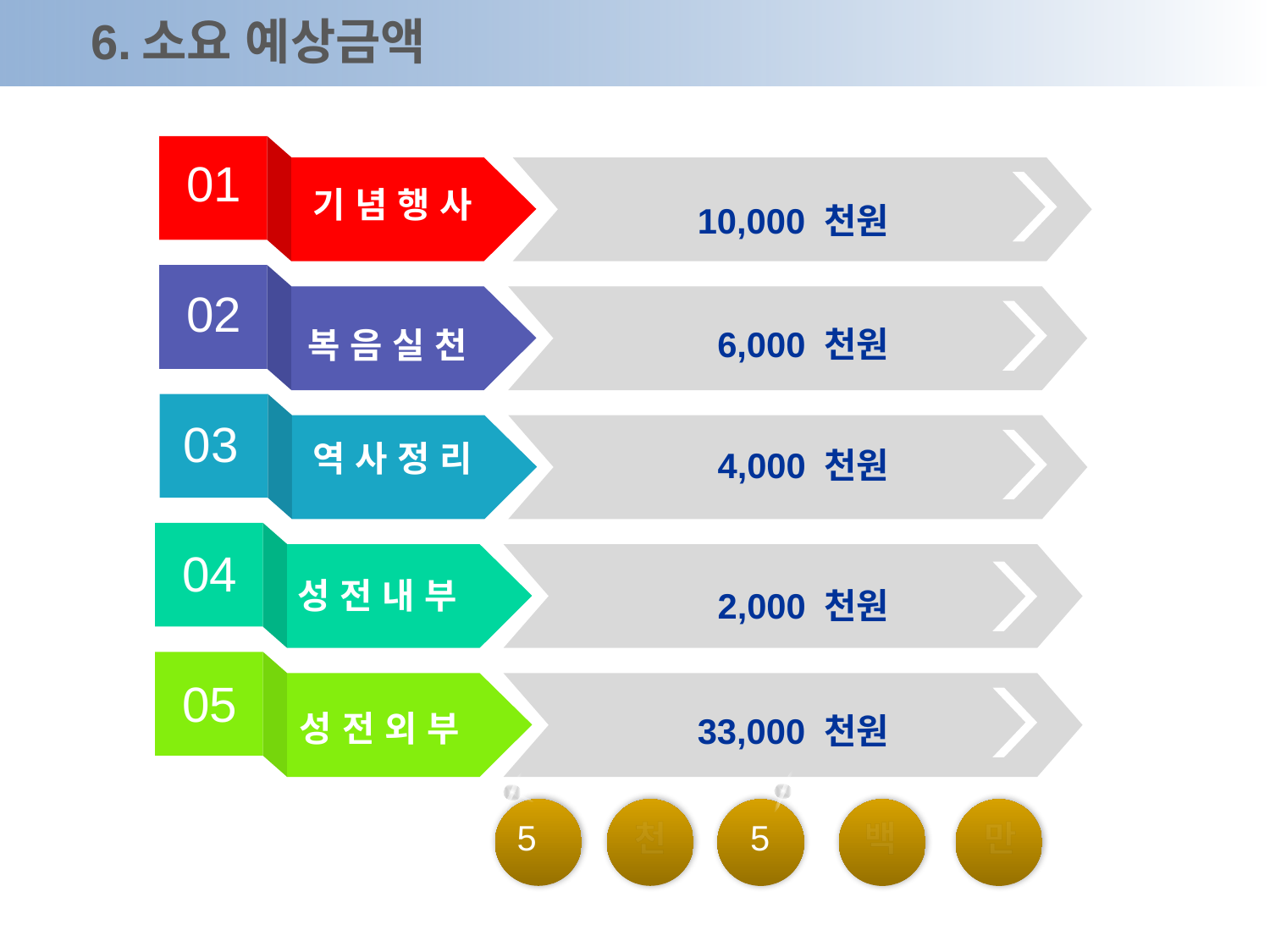

6.소요 예상금액

01
10,000 천원
기 념 행 사

02
6,000 천원
복 음 실 천

03
역 사 정 리

4,000 천원

04
성 전 내 부
2,000 천원

05
성 전 외 부
33,000 천원

5
천
5
백
만